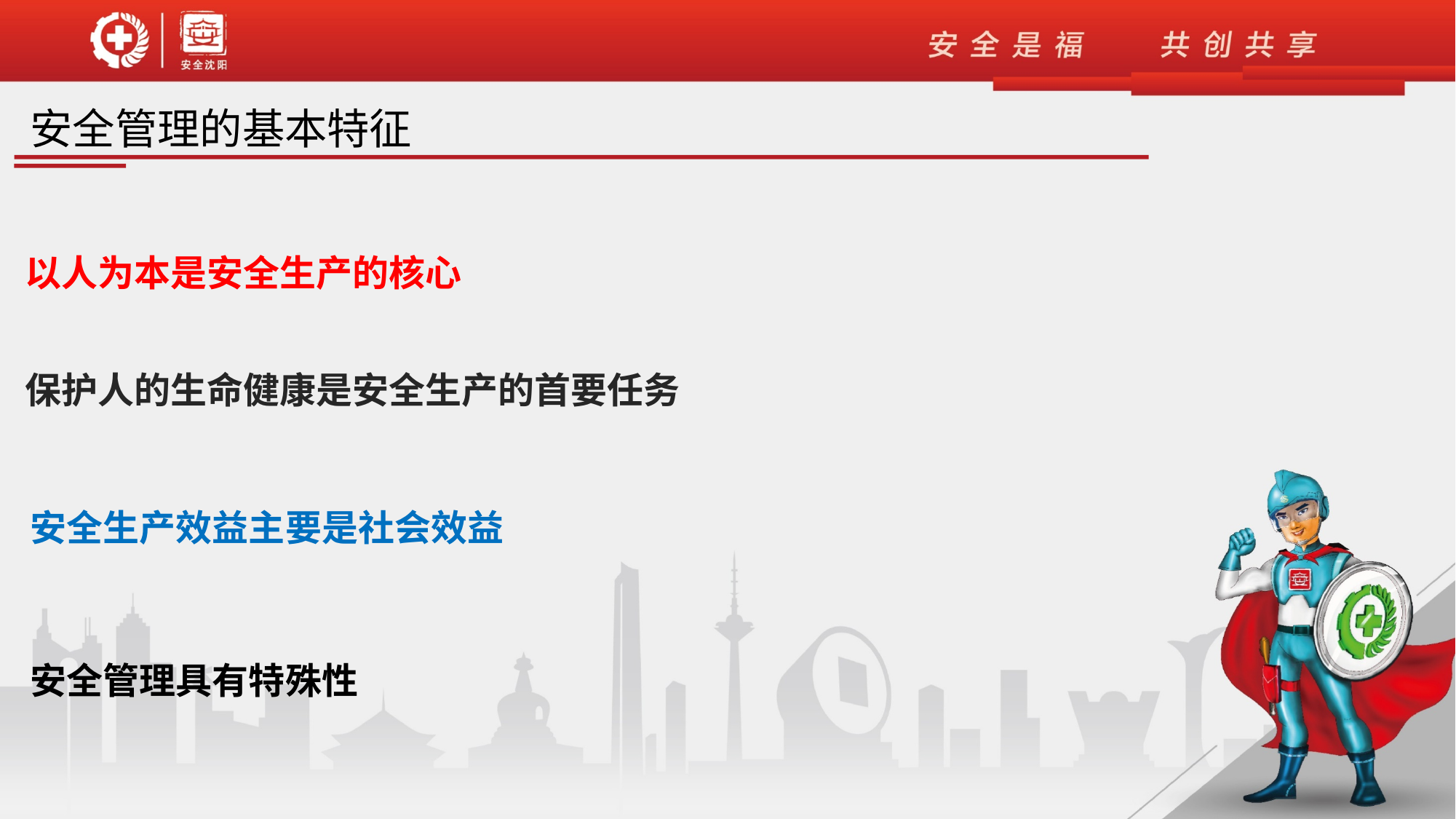

安全管理的基本特征

以人为本是安全生产的核心
保护人的生命健康是安全生产的首要任务
安全生产效益主要是社会效益
安全管理具有特殊性